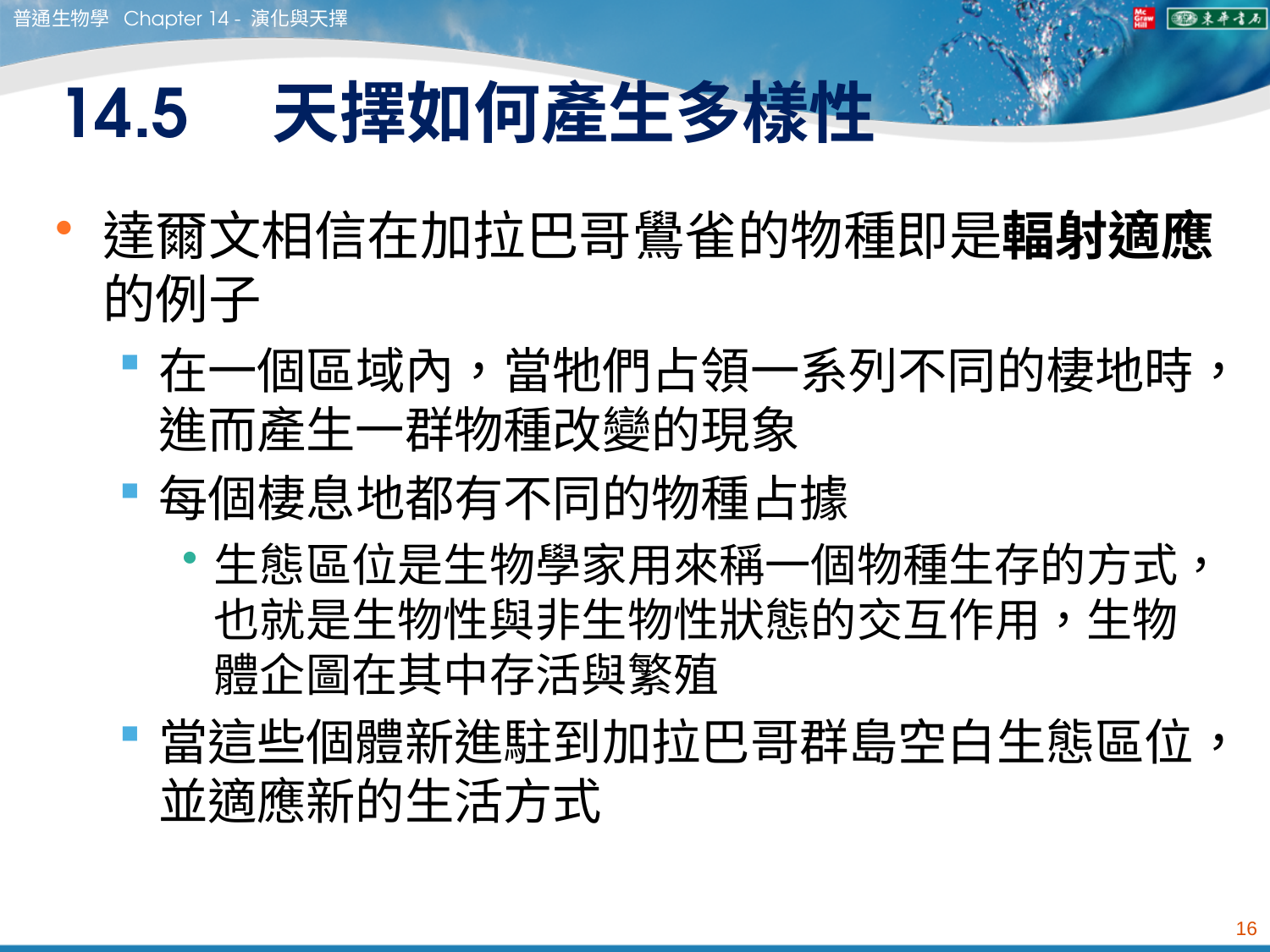

普通生物學  Chapter 14 - 演化與天擇
# 14.5　天擇如何產生多樣性
達爾文相信在加拉巴哥鷽雀的物種即是輻射適應的例子
在一個區域內，當牠們占領一系列不同的棲地時，進而產生一群物種改變的現象
每個棲息地都有不同的物種占據
生態區位是生物學家用來稱一個物種生存的方式，也就是生物性與非生物性狀態的交互作用，生物體企圖在其中存活與繁殖
當這些個體新進駐到加拉巴哥群島空白生態區位，並適應新的生活方式
16